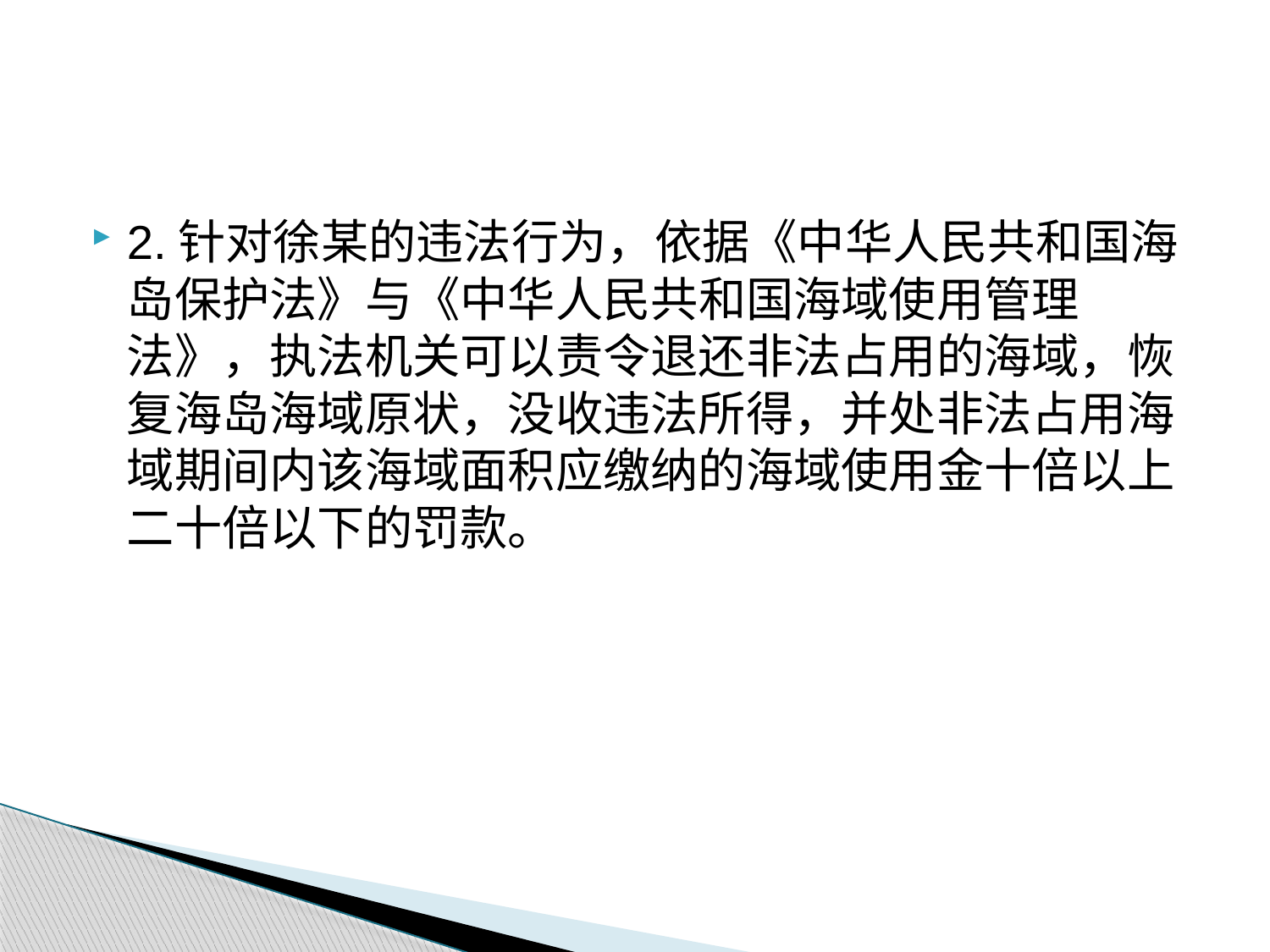

#
2.针对徐某的违法行为，依据《中华人民共和国海岛保护法》与《中华人民共和国海域使用管理法》，执法机关可以责令退还非法占用的海域，恢复海岛海域原状，没收违法所得，并处非法占用海域期间内该海域面积应缴纳的海域使用金十倍以上二十倍以下的罚款。